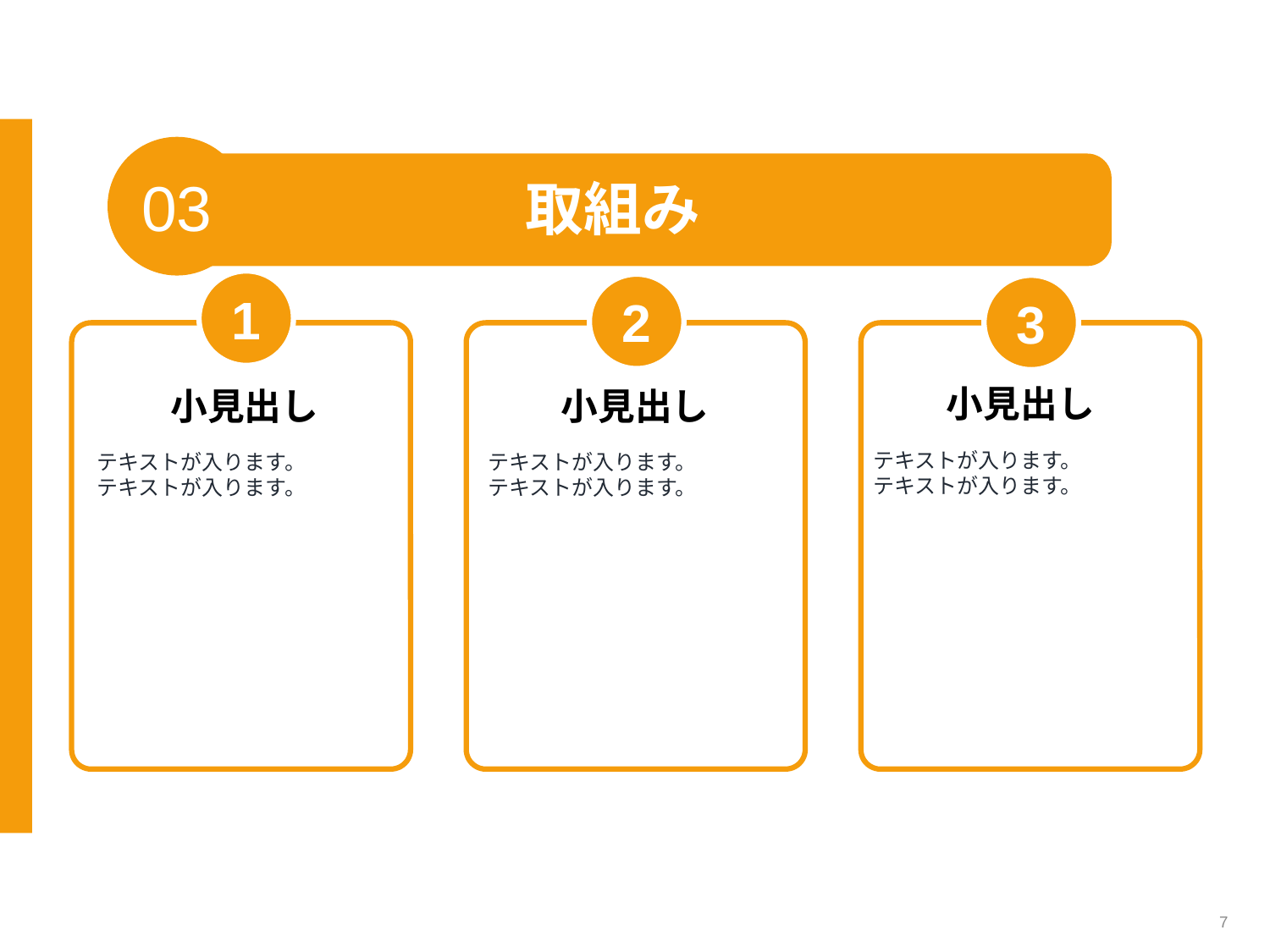

03

取組み
1
2
3

小見出し
小見出し
小見出し
テキストが入ります。
テキストが入ります。
テキストが入ります。
テキストが入ります。
テキストが入ります。
テキストが入ります。
7